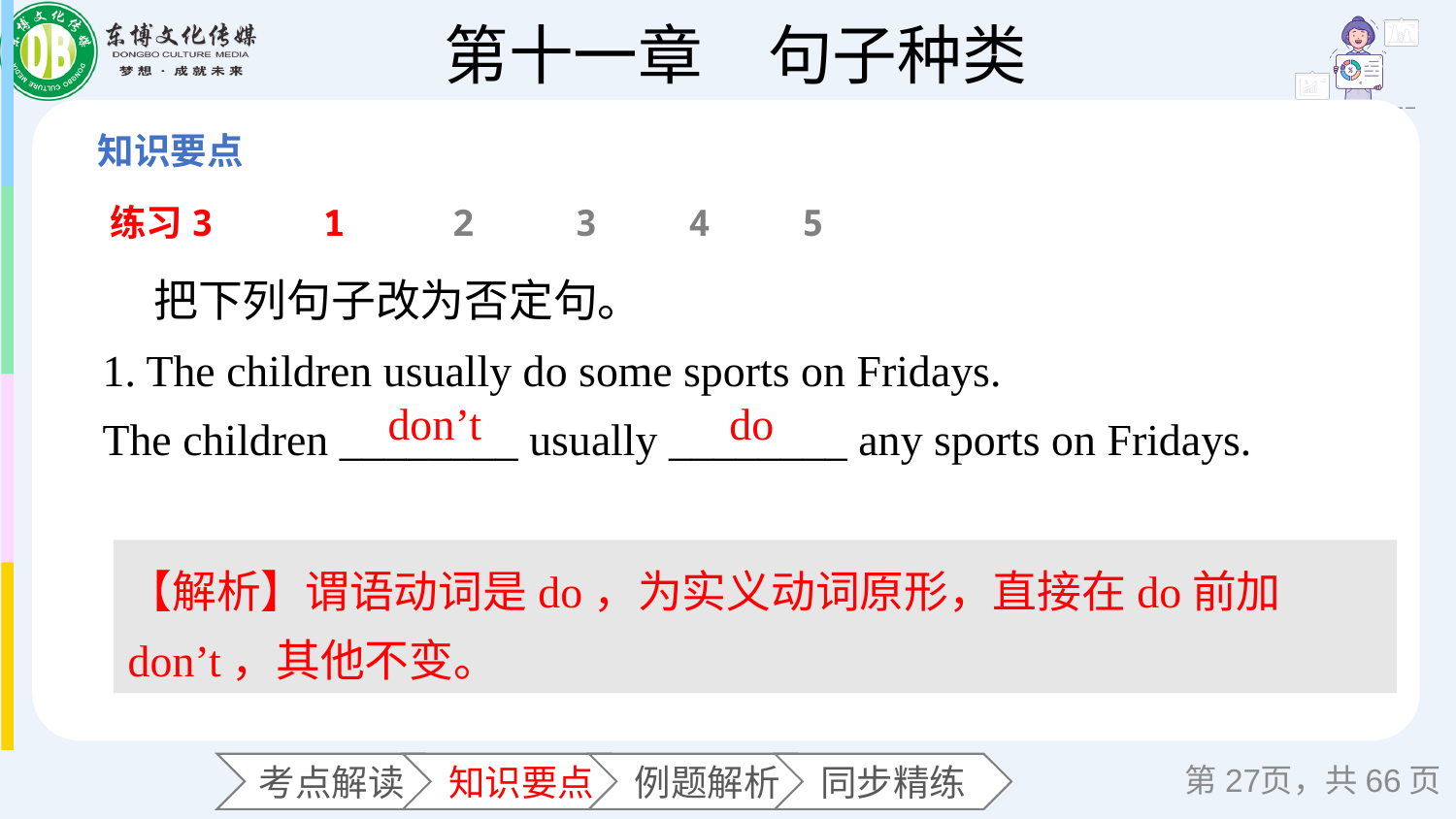

练习3
1
2
3
4
5
    把下列句子改为否定句。
1. The children usually do some sports on Fridays.
The children ________ usually ________ any sports on Fridays.
don’t
do
【解析】谓语动词是do，为实义动词原形，直接在do前加don’t，其他不变。
第27页，共66页